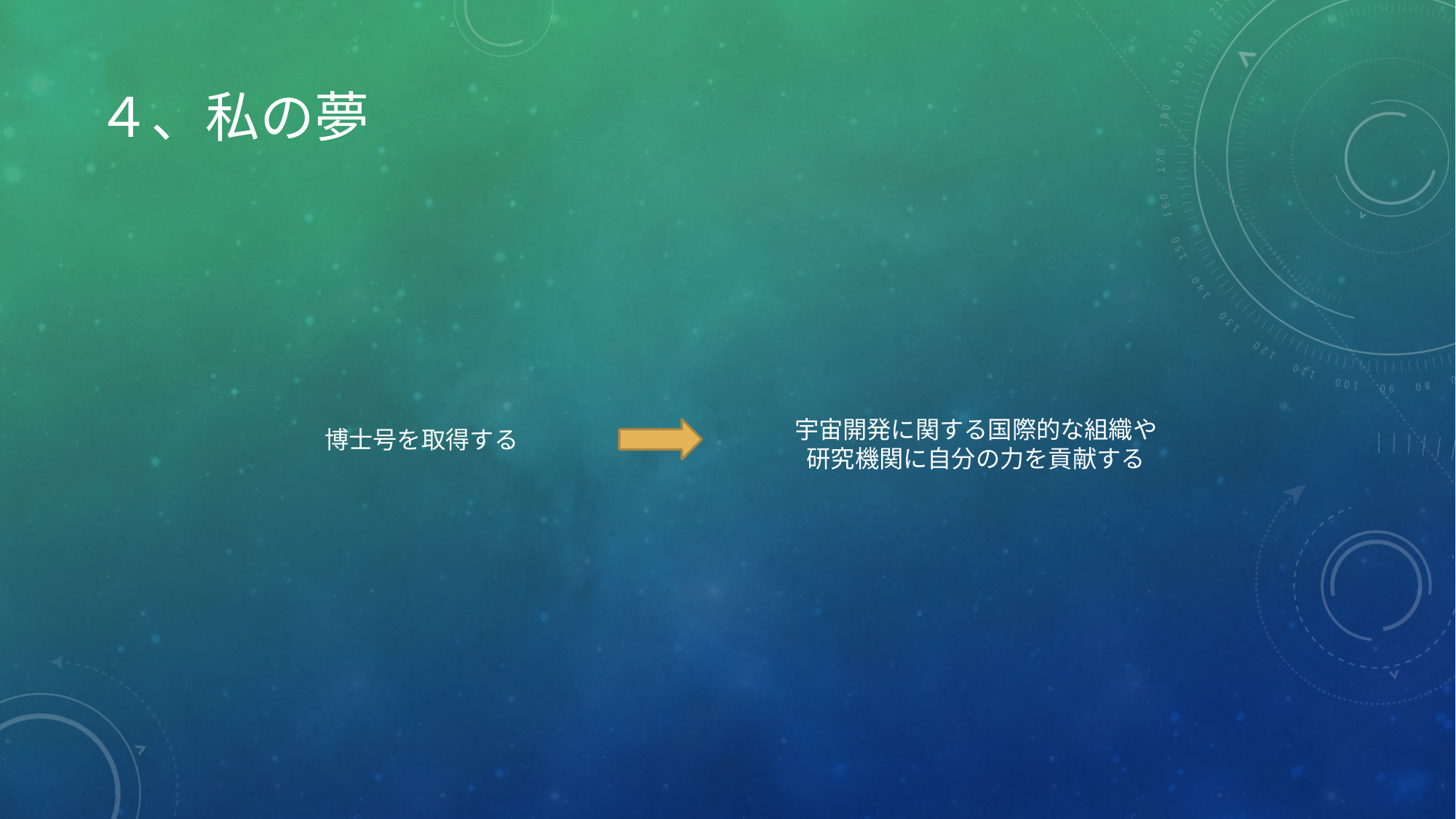

# ４、私の夢
宇宙開発に関する国際的な組織や
研究機関に自分の力を貢献する
博士号を取得する